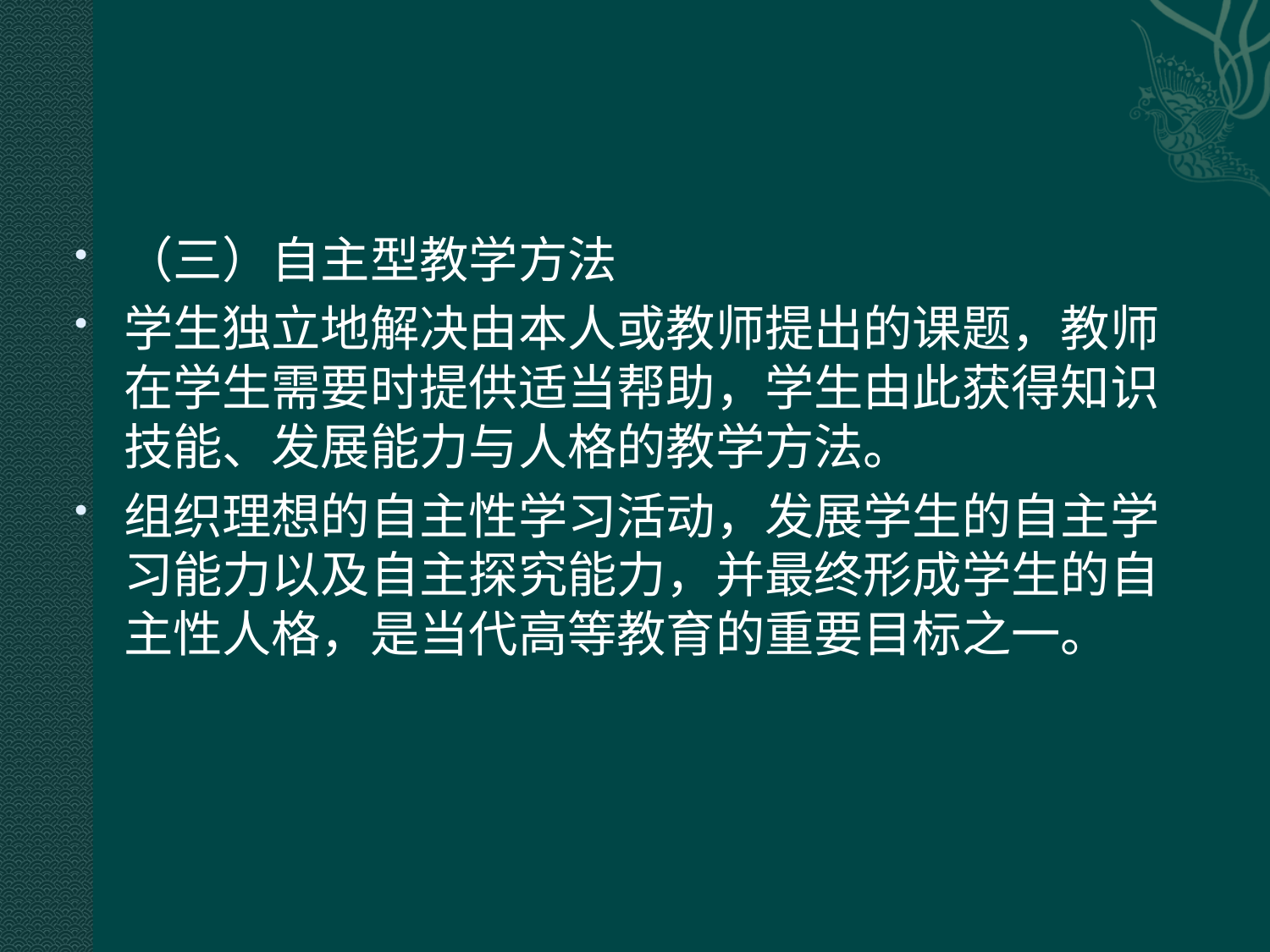

#
（三）自主型教学方法
学生独立地解决由本人或教师提出的课题，教师在学生需要时提供适当帮助，学生由此获得知识技能、发展能力与人格的教学方法。
组织理想的自主性学习活动，发展学生的自主学习能力以及自主探究能力，并最终形成学生的自主性人格，是当代高等教育的重要目标之一。